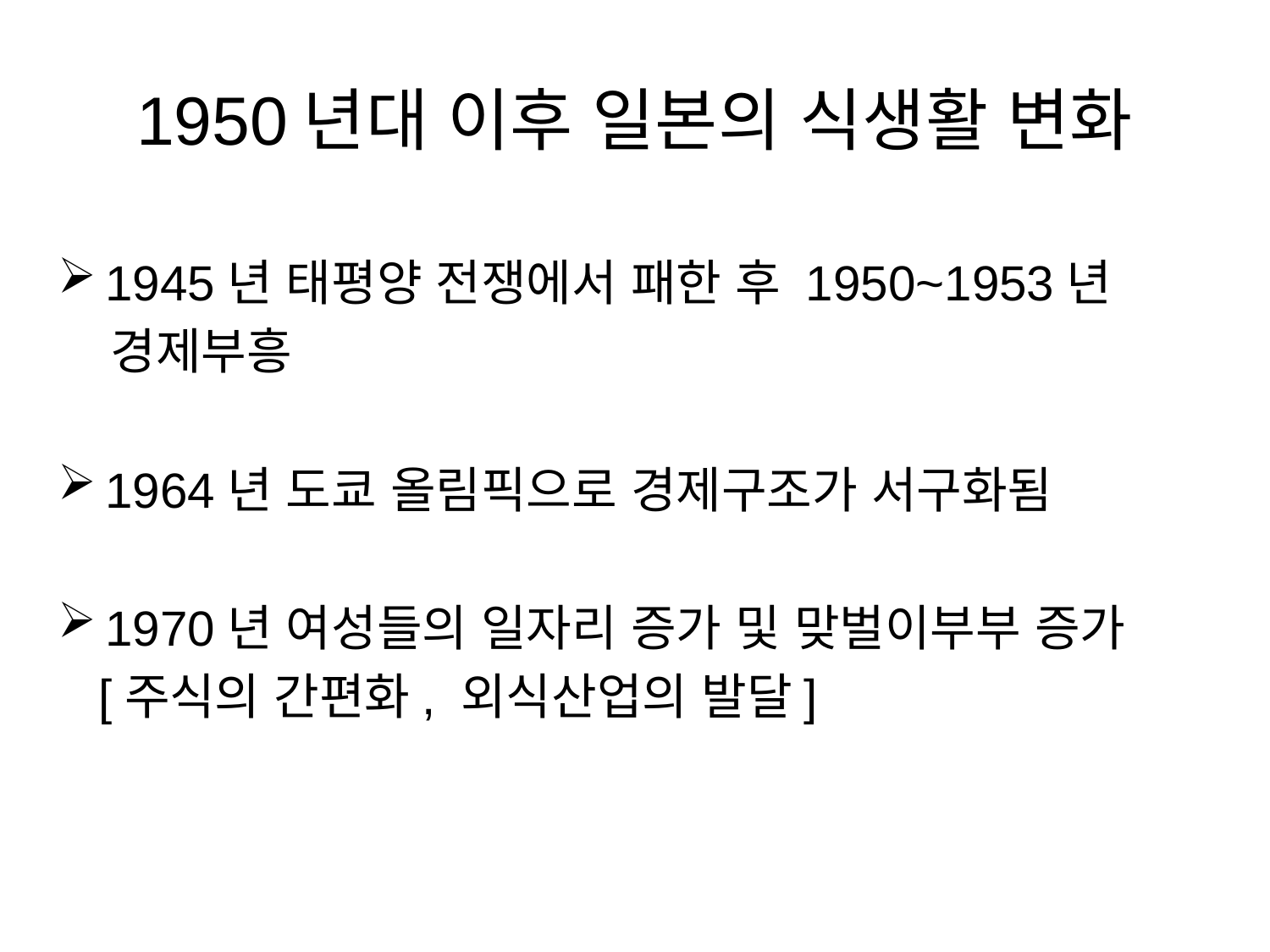

# 1950년대 이후 일본의 식생활 변화

1945년 태평양 전쟁에서 패한 후 1950~1953년
   경제부흥

1964년 도쿄 올림픽으로 경제구조가 서구화됨

1970년 여성들의 일자리 증가 및 맞벌이부부 증가
   [주식의 간편화, 외식산업의 발달]